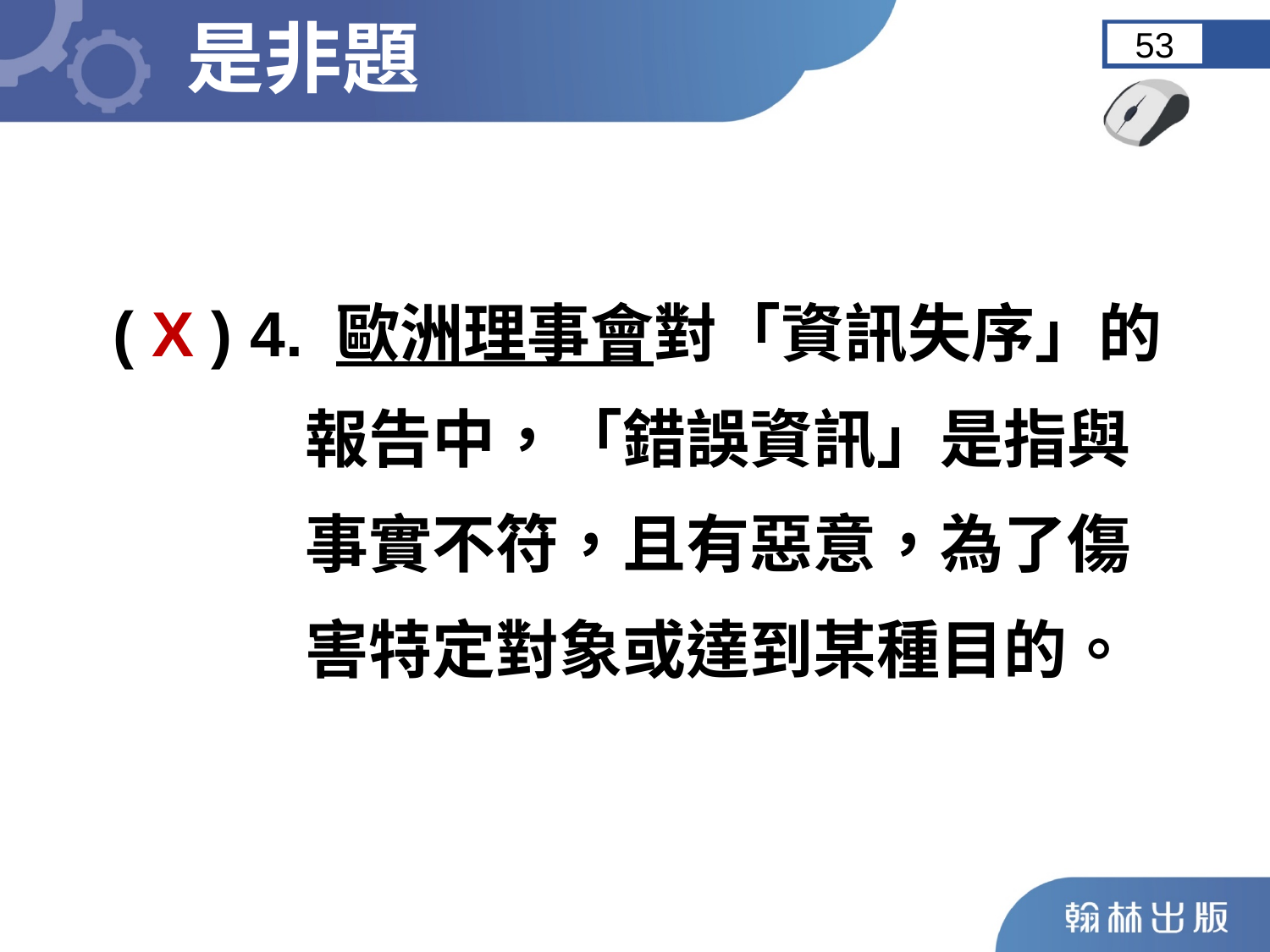

是非題

53
	( X ) 4. 歐洲理事會對「資訊失序」的
              報告中，「錯誤資訊」是指與
              事實不符，且有惡意，為了傷
              害特定對象或達到某種目的。